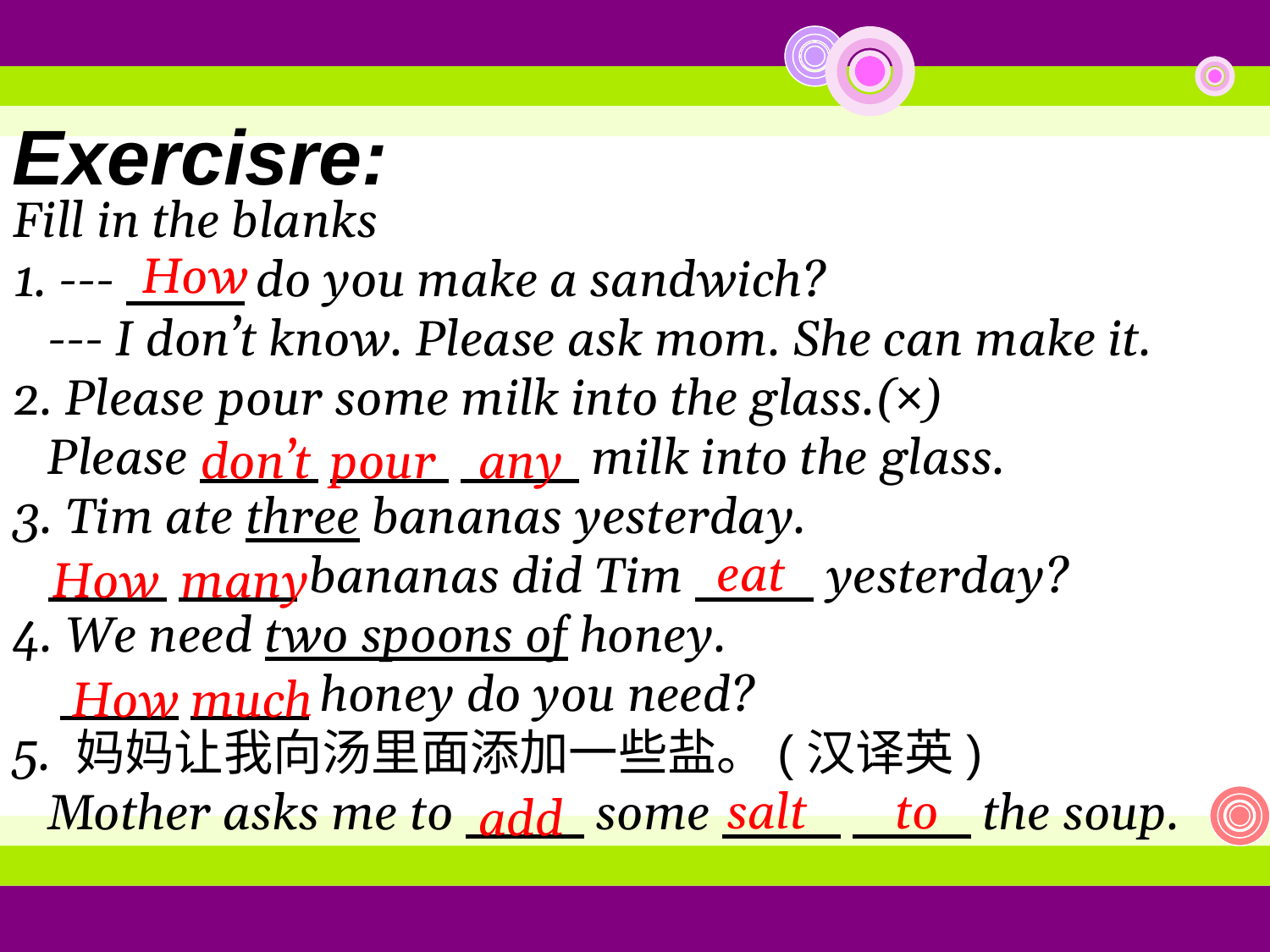

Exercisre:
Fill in the blanks
1. ---            do you make a sandwich?
   --- I don’t know. Please ask mom. She can make it.
2. Please pour some milk into the glass.(×)
   Please                                  milk into the glass.
3. Tim ate three bananas yesterday.
                         bananas did Tim            yesterday?
4. We need two spoons of honey.
                          honey do you need?
5. 妈妈让我向汤里面添加一些盐。(汉译英)
   Mother asks me to            some                       the soup.
How
don’t
pour
any
eat
How
many
How
much
salt
to
add